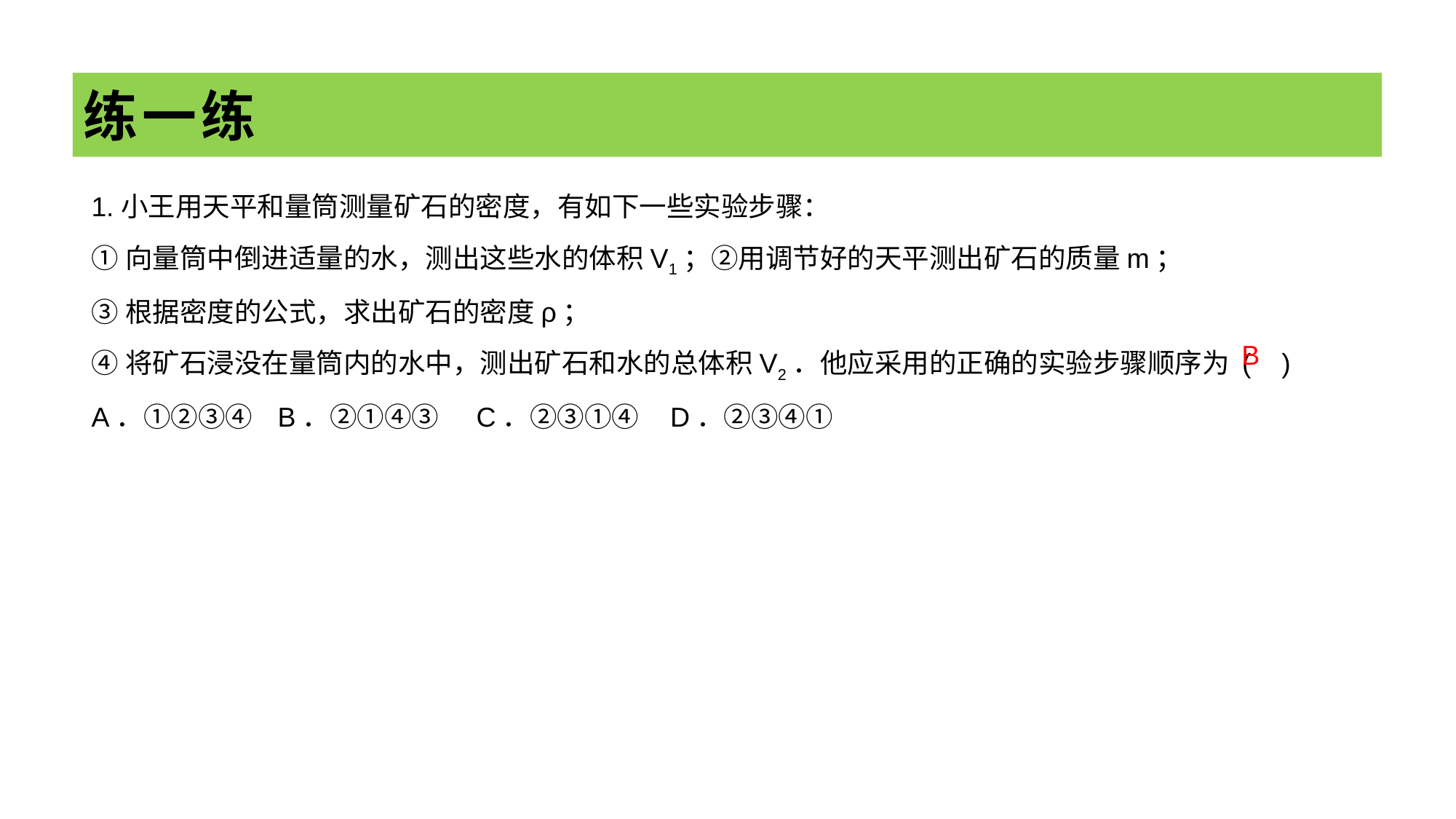

# 练一练
1.小王用天平和量筒测量矿石的密度，有如下一些实验步骤：
①向量筒中倒进适量的水，测出这些水的体积V1；②用调节好的天平测出矿石的质量m；
③根据密度的公式，求出矿石的密度ρ；
④将矿石浸没在量筒内的水中，测出矿石和水的总体积V2．他应采用的正确的实验步骤顺序为 (    )
A．①②③④   B．②①④③     C．②③①④    D．②③④①
B